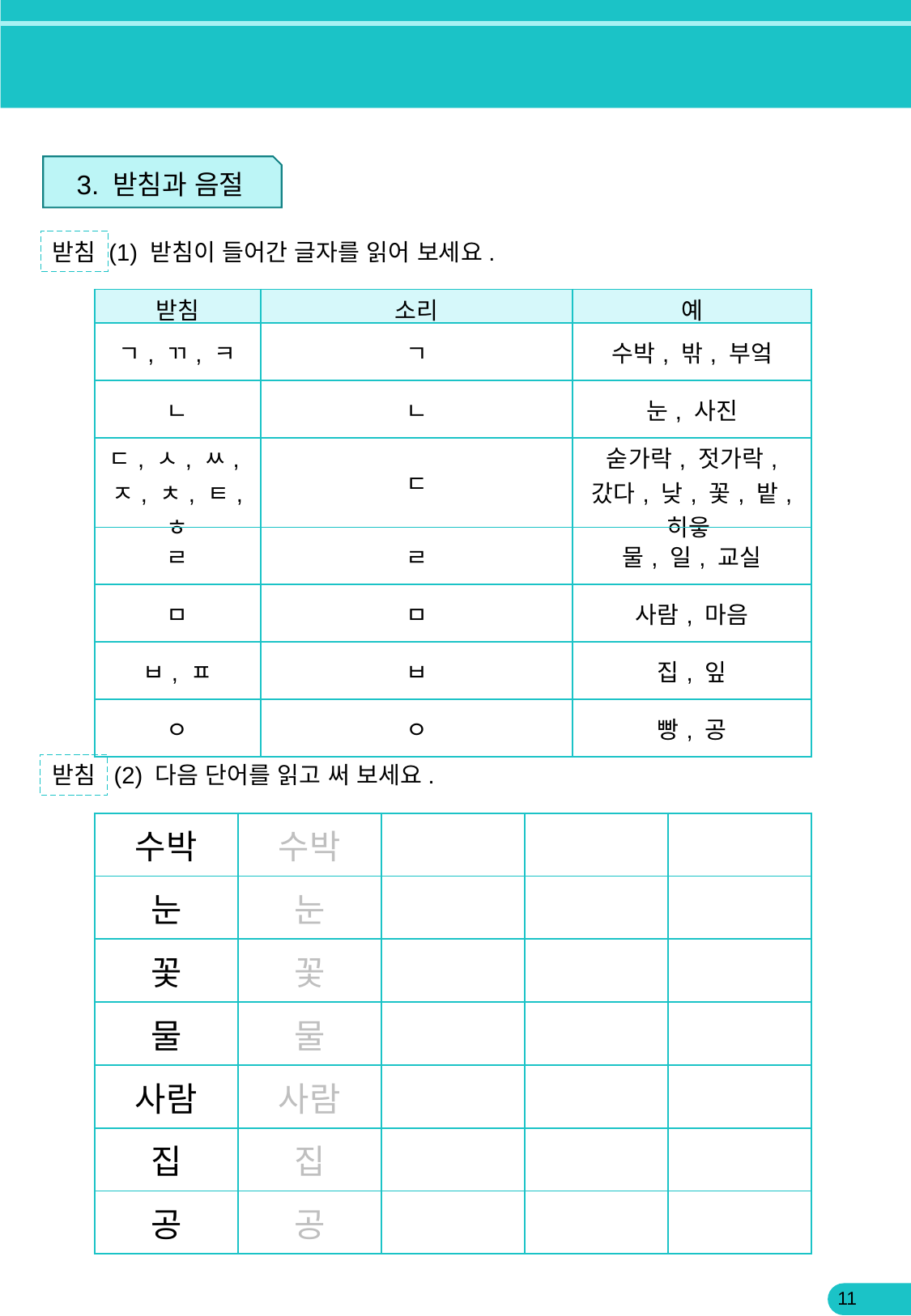

3. 받침과 음절
받침
(1) 받침이 들어간 글자를 읽어 보세요.
| 받침 | 소리 | 예 |
| --- | --- | --- |
| ㄱ, ㄲ, ㅋ | ㄱ | 수박, 밖, 부엌 |
| ㄴ | ㄴ | 눈, 사진 |
| ㄷ, ㅅ, ㅆ, ㅈ, ㅊ, ㅌ, ㅎ | ㄷ | 숟가락, 젓가락, 갔다, 낮, 꽃, 밭, 히읗 |
| ㄹ | ㄹ | 물, 일, 교실 |
| ㅁ | ㅁ | 사람, 마음 |
| ㅂ, ㅍ | ㅂ | 집, 잎 |
| ㅇ | ㅇ | 빵, 공 |
받침
(2) 다음 단어를 읽고 써 보세요.
| 수박 | 수박 |  |  |  |
| --- | --- | --- | --- | --- |
| 눈 | 눈 |  |  |  |
| 꽃 | 꽃 |  |  |  |
| 물 | 물 |  |  |  |
| 사람 | 사람 |  |  |  |
| 집 | 집 |  |  |  |
| 공 | 공 |  |  |  |

11